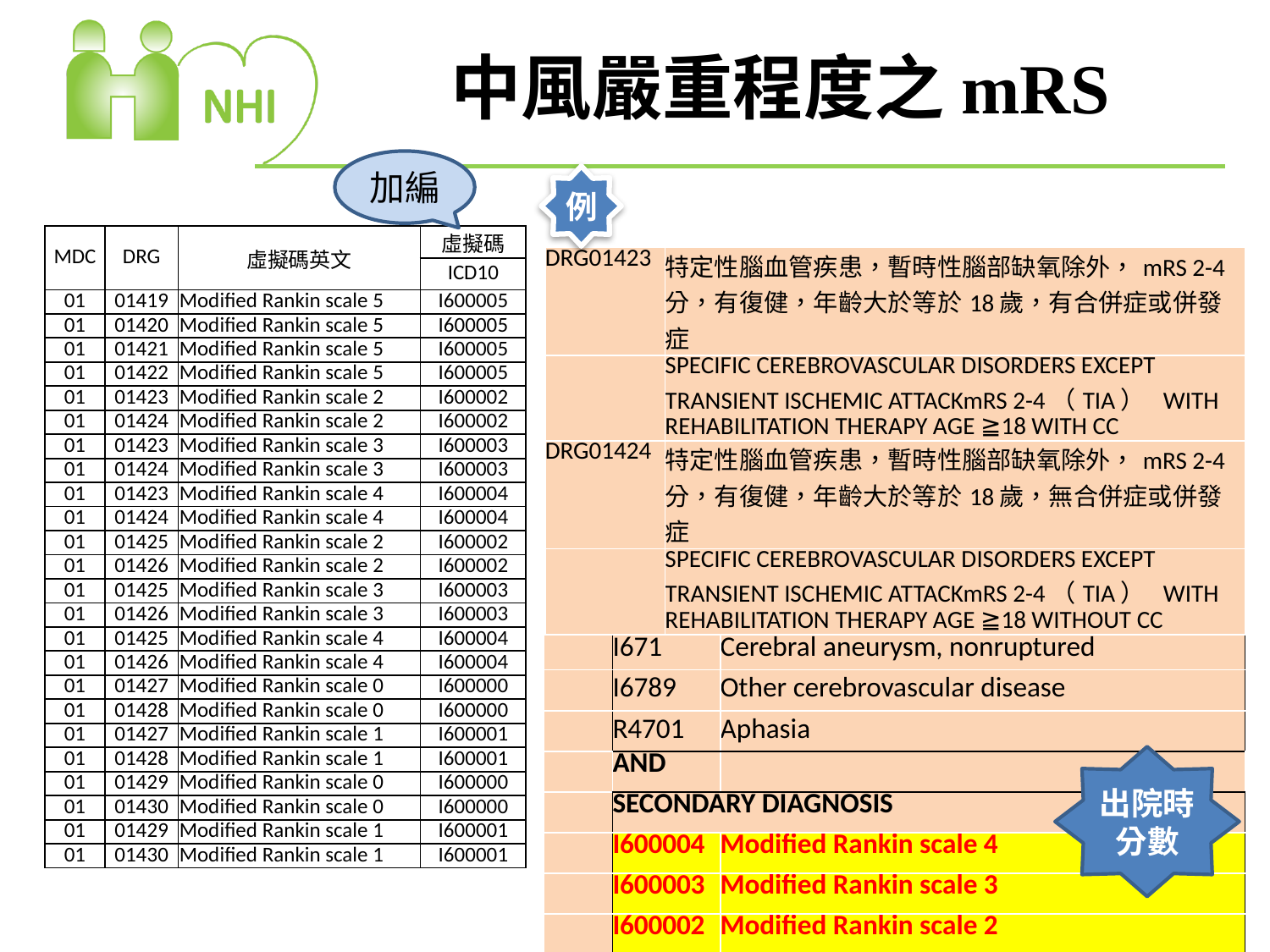

# 中風嚴重程度之mRS
加編
例
| MDC | DRG | 虛擬碼英文 | 虛擬碼 |
| --- | --- | --- | --- |
|  |  |  | ICD10 |
| 01 | 01419 | Modified Rankin scale 5 | I600005 |
| 01 | 01420 | Modified Rankin scale 5 | I600005 |
| 01 | 01421 | Modified Rankin scale 5 | I600005 |
| 01 | 01422 | Modified Rankin scale 5 | I600005 |
| 01 | 01423 | Modified Rankin scale 2 | I600002 |
| 01 | 01424 | Modified Rankin scale 2 | I600002 |
| 01 | 01423 | Modified Rankin scale 3 | I600003 |
| 01 | 01424 | Modified Rankin scale 3 | I600003 |
| 01 | 01423 | Modified Rankin scale 4 | I600004 |
| 01 | 01424 | Modified Rankin scale 4 | I600004 |
| 01 | 01425 | Modified Rankin scale 2 | I600002 |
| 01 | 01426 | Modified Rankin scale 2 | I600002 |
| 01 | 01425 | Modified Rankin scale 3 | I600003 |
| 01 | 01426 | Modified Rankin scale 3 | I600003 |
| 01 | 01425 | Modified Rankin scale 4 | I600004 |
| 01 | 01426 | Modified Rankin scale 4 | I600004 |
| 01 | 01427 | Modified Rankin scale 0 | I600000 |
| 01 | 01428 | Modified Rankin scale 0 | I600000 |
| 01 | 01427 | Modified Rankin scale 1 | I600001 |
| 01 | 01428 | Modified Rankin scale 1 | I600001 |
| 01 | 01429 | Modified Rankin scale 0 | I600000 |
| 01 | 01430 | Modified Rankin scale 0 | I600000 |
| 01 | 01429 | Modified Rankin scale 1 | I600001 |
| 01 | 01430 | Modified Rankin scale 1 | I600001 |
| DRG01423 | 特定性腦血管疾患，暫時性腦部缺氧除外，mRS 2-4分，有復健，年齡大於等於18歲，有合併症或併發症 |
| --- | --- |
|  | SPECIFIC CEREBROVASCULAR DISORDERS EXCEPT TRANSIENT ISCHEMIC ATTACKmRS 2-4（TIA） WITH REHABILITATION THERAPY AGE ≧18 WITH CC |
| DRG01424 | 特定性腦血管疾患，暫時性腦部缺氧除外，mRS 2-4分，有復健，年齡大於等於18歲，無合併症或併發症 |
|  | SPECIFIC CEREBROVASCULAR DISORDERS EXCEPT TRANSIENT ISCHEMIC ATTACKmRS 2-4（TIA） WITH REHABILITATION THERAPY AGE ≧18 WITHOUT CC |
|  | PRINCIPAL DIAGNOSIS |  |
| --- | --- | --- |
|  | I670 | Dissection of cerebral arteries, nonruptured |
|  | I671 | Cerebral aneurysm, nonruptured |
|  | I6789 | Other cerebrovascular disease |
|  | R4701 | Aphasia |
|  | AND |  |
|  | SECONDARY DIAGNOSIS |  |
|  | I600004 | Modified Rankin scale 4 |
|  | I600003 | Modified Rankin scale 3 |
|  | I600002 | Modified Rankin scale 2 |
出院時分數
7